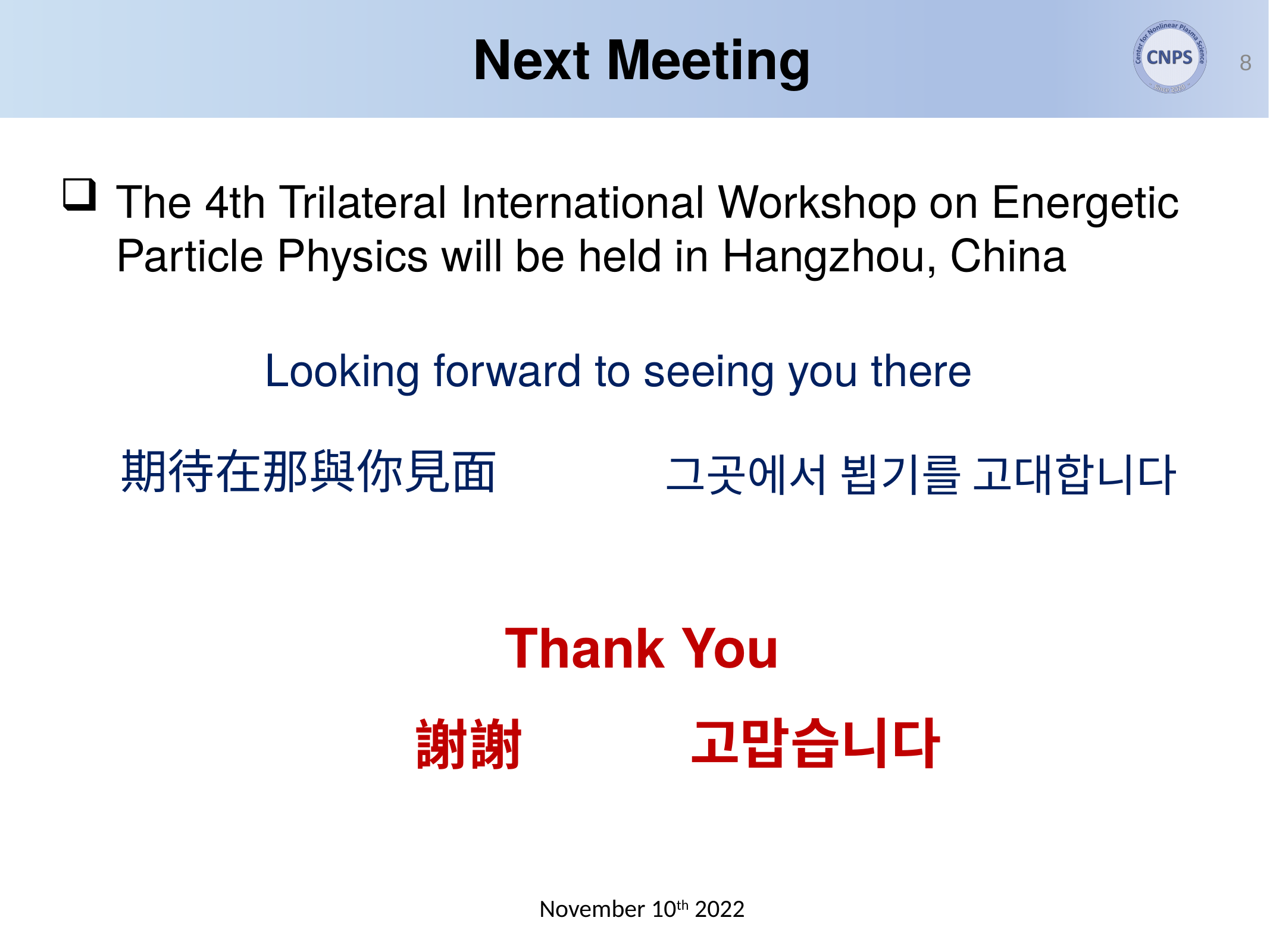

Next Meeting
8
The 4th Trilateral International Workshop on Energetic Particle Physics will be held in Hangzhou, China
Looking forward to seeing you there
期待在那與你見面
그곳에서 뵙기를 고대합니다
Thank You
고맙습니다
謝謝
November 10th 2022